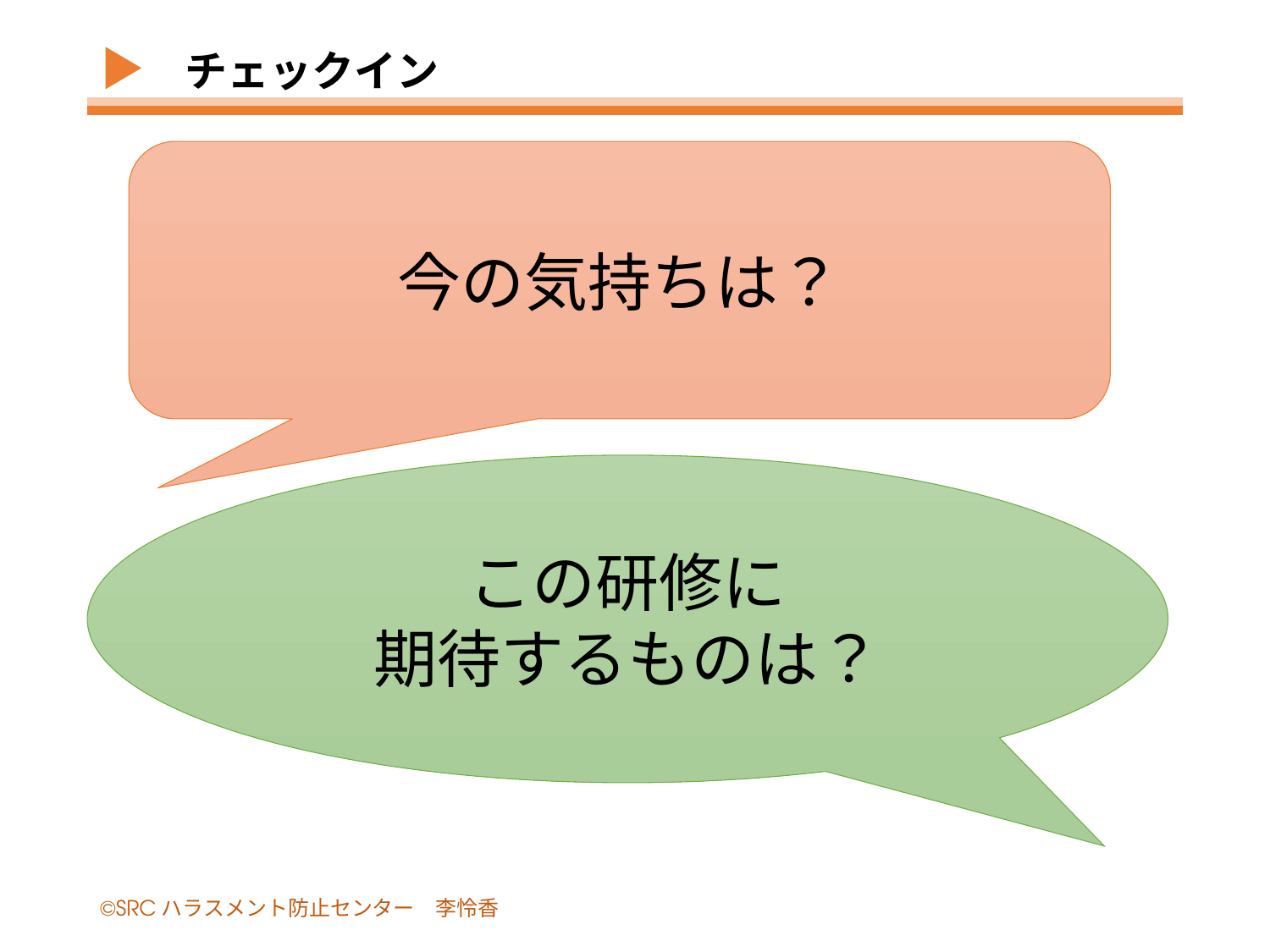

# チェックイン
今の気持ちは？
この研修に
期待するものは？
©SRCハラスメント防止センター　李怜香